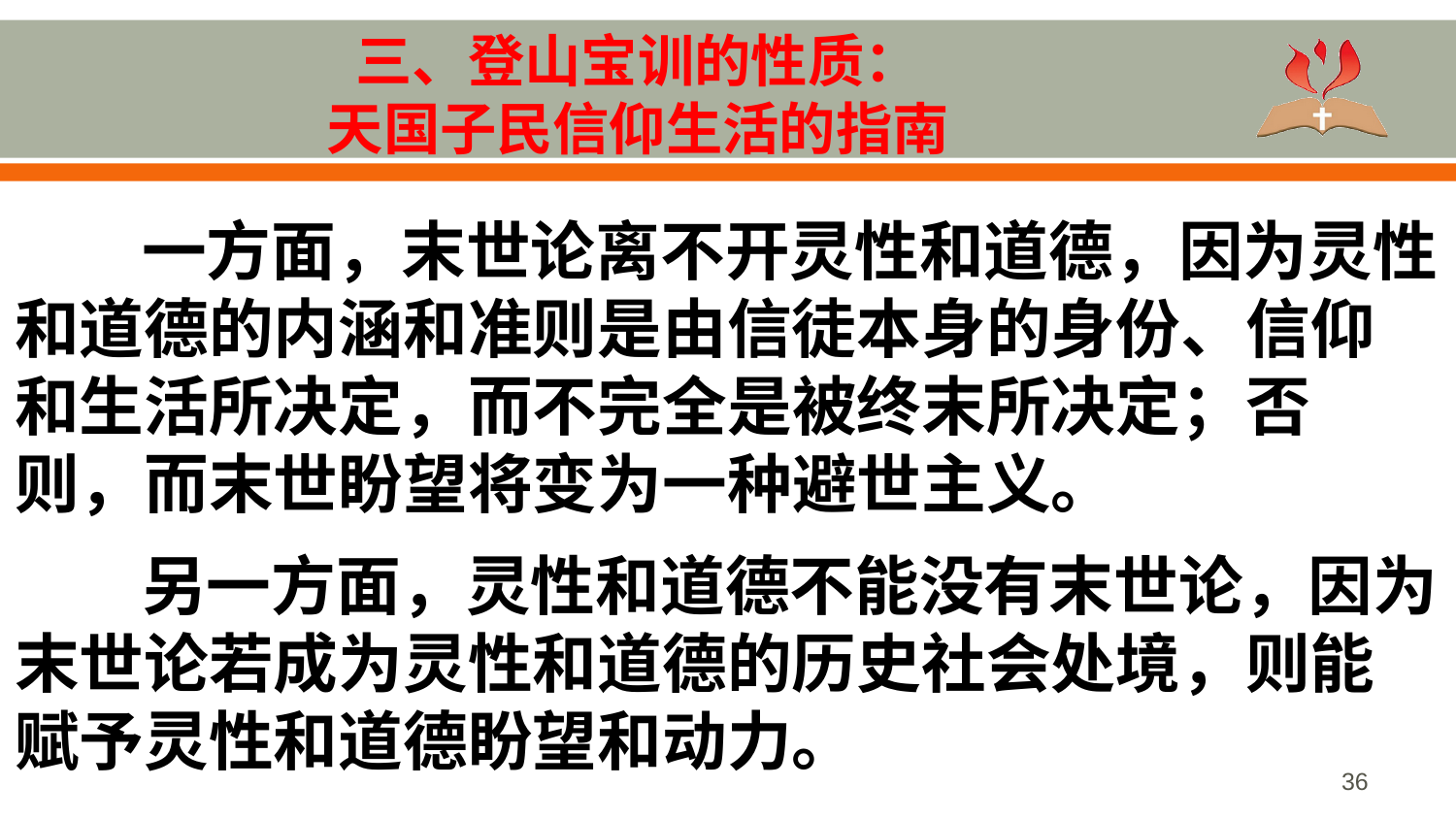

# 三、登山宝训的性质： 天国子民信仰生活的指南
一方面，末世论离不开灵性和道德，因为灵性和道德的内涵和准则是由信徒本身的身份、信仰和生活所决定，而不完全是被终末所决定；否则，而末世盼望将变为一种避世主义。
另一方面，灵性和道德不能没有末世论，因为末世论若成为灵性和道德的历史社会处境，则能赋予灵性和道德盼望和动力。

36